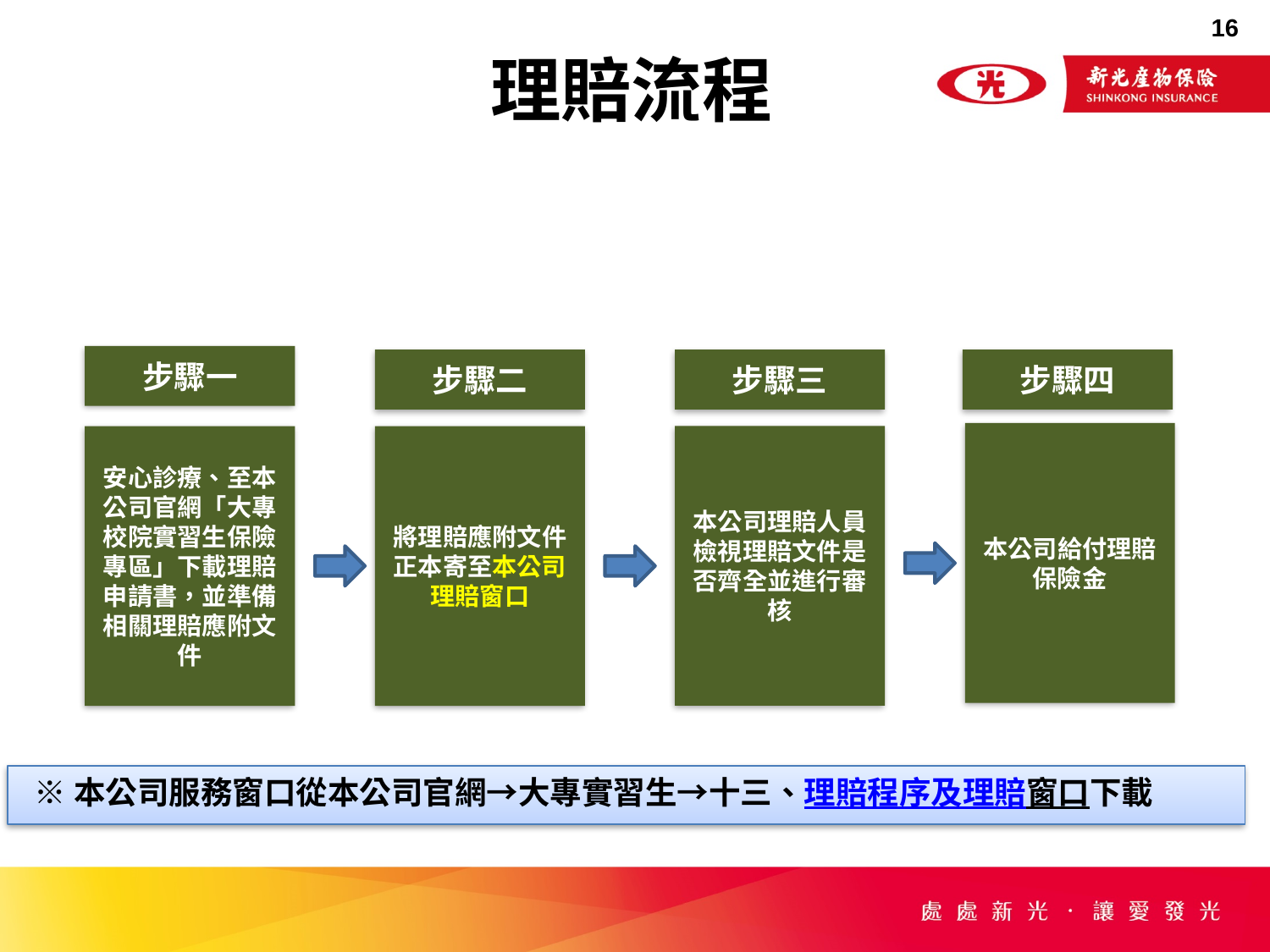

理賠流程
步驟一
步驟二
步驟三
步驟四
本公司給付理賠保險金
本公司理賠人員檢視理賠文件是否齊全並進行審核
安心診療、至本公司官網「大專校院實習生保險專區」下載理賠申請書，並準備相關理賠應附文件
將理賠應附文件正本寄至本公司理賠窗口

  ※本公司服務窗口從本公司官網→大專實習生→十三、理賠程序及理賠窗口下載